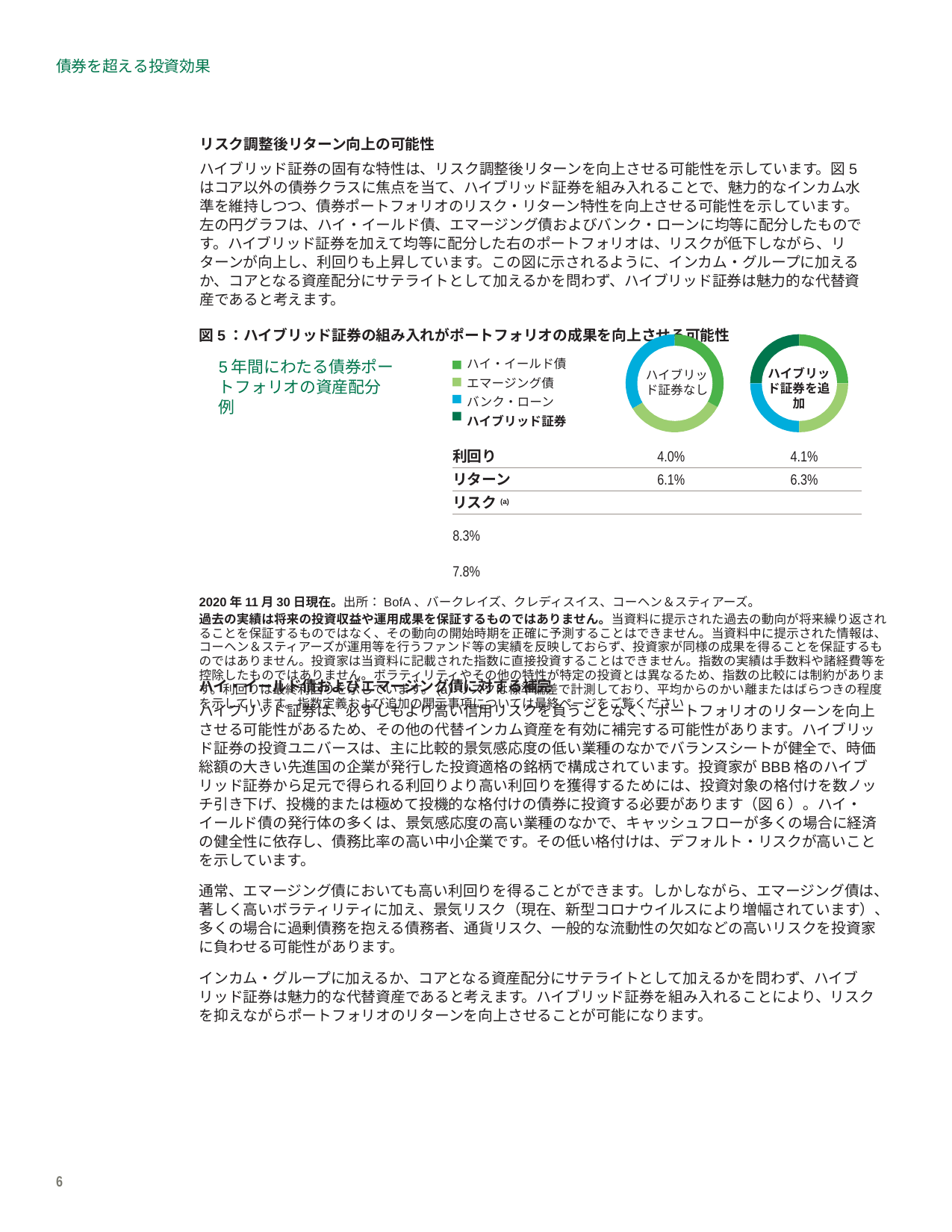

債券を超える投資効果
リスク調整後リターン向上の可能性
ハイブリッド証券の固有な特性は、リスク調整後リターンを向上させる可能性を示しています。図5はコア以外の債券クラスに焦点を当て、ハイブリッド証券を組み入れることで、魅力的なインカム水準を維持しつつ、債券ポートフォリオのリスク・リターン特性を向上させる可能性を示しています。左の円グラフは、ハイ・イールド債、エマージング債およびバンク・ローンに均等に配分したものです。ハイブリッド証券を加えて均等に配分した右のポートフォリオは、リスクが低下しながら、リターンが向上し、利回りも上昇しています。この図に示されるように、インカム・グループに加えるか、コアとなる資産配分にサテライトとして加えるかを問わず、ハイブリッド証券は魅力的な代替資産であると考えます。

図5：ハイブリッド証券の組み入れがポートフォリオの成果を向上させる可能性

ハイ・イールド債
エマージング債
バンク・ローン
ハイブリッド証券
5年間にわたる債券ポートフォリオの資産配分例

ハイブリッド証券を追加
ハイブリッド証券なし

3.9%
3.9%

利回り
4.0%
4.1%

リターン
6.1%
6.3%

リスク(a)	8.3%	7.8%
2020年11月30日現在。出所：BofA、バークレイズ、クレディスイス、コーヘン＆スティアーズ。
過去の実績は将来の投資収益や運用成果を保証するものではありません。当資料に提示された過去の動向が将来繰り返されることを保証するものではなく、その動向の開始時期を正確に予測することはできません。当資料中に提示された情報は、コーヘン＆スティアーズが運用等を行うファンド等の実績を反映しておらず、投資家が同様の成果を得ることを保証するものではありません。投資家は当資料に記載された指数に直接投資することはできません。指数の実績は手数料や諸経費等を控除したものではありません。ボラティリティやその他の特性が特定の投資とは異なるため、指数の比較には制約があります。利回りは最終利回りを示しています。(a) リスクは標準偏差で計測しており、平均からのかい離またはばらつきの程度を示しています。指数定義および追加の開示事項については最終ページをご覧ください

ハイ・イールド債およびエマージング債に対する補完
ハイブリッド証券は、必ずしもより高い信用リスクを負うことなく、ポートフォリオのリターンを向上させる可能性があるため、その他の代替インカム資産を有効に補完する可能性があります。ハイブリッド証券の投資ユニバースは、主に比較的景気感応度の低い業種のなかでバランスシートが健全で、時価総額の大きい先進国の企業が発行した投資適格の銘柄で構成されています。投資家がBBB格のハイブリッド証券から足元で得られる利回りより高い利回りを獲得するためには、投資対象の格付けを数ノッチ引き下げ、投機的または極めて投機的な格付けの債券に投資する必要があります（図6）。ハイ・イールド債の発行体の多くは、景気感応度の高い業種のなかで、キャッシュフローが多くの場合に経済の健全性に依存し、債務比率の高い中小企業です。その低い格付けは、デフォルト・リスクが高いことを示しています。
通常、エマージング債においても高い利回りを得ることができます。しかしながら、エマージング債は、著しく高いボラティリティに加え、景気リスク（現在、新型コロナウイルスにより増幅されています）、多くの場合に過剰債務を抱える債務者、通貨リスク、一般的な流動性の欠如などの高いリスクを投資家に負わせる可能性があります。
インカム・グループに加えるか、コアとなる資産配分にサテライトとして加えるかを問わず、ハイブリッド証券は魅力的な代替資産であると考えます。ハイブリッド証券を組み入れることにより、リスクを抑えながらポートフォリオのリターンを向上させることが可能になります。
6